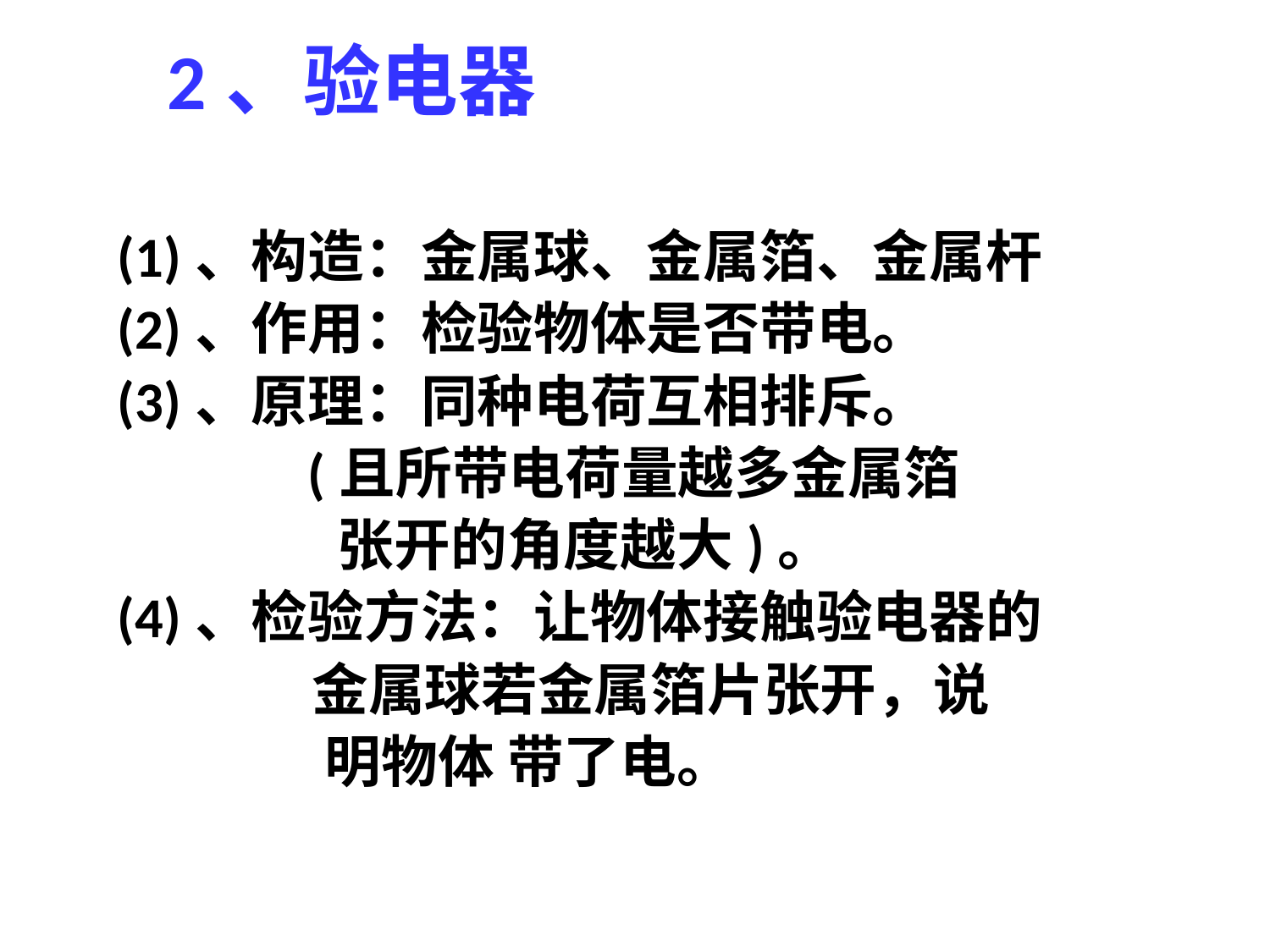

# 2、验电器
(1)、构造：金属球、金属箔、金属杆
(2)、作用：检验物体是否带电。
(3)、原理：同种电荷互相排斥。
               (且所带电荷量越多金属箔
                张开的角度越大)。
(4)、检验方法：让物体接触验电器的
              金属球若金属箔片张开，说
               明物体 带了电。